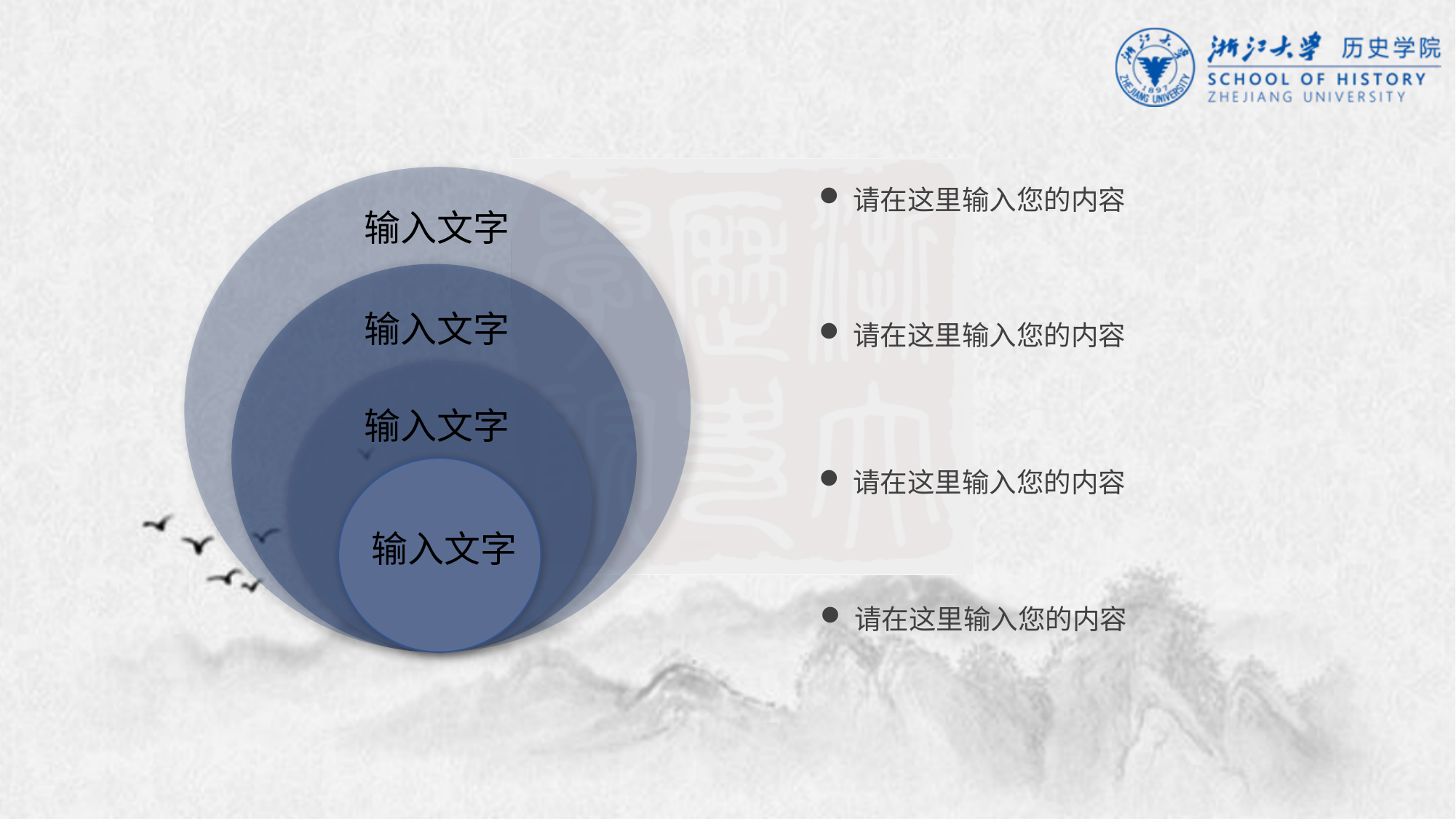

请在这里输入您的内容
输入文字
输入文字
请在这里输入您的内容
输入文字
请在这里输入您的内容
输入文字
请在这里输入您的内容